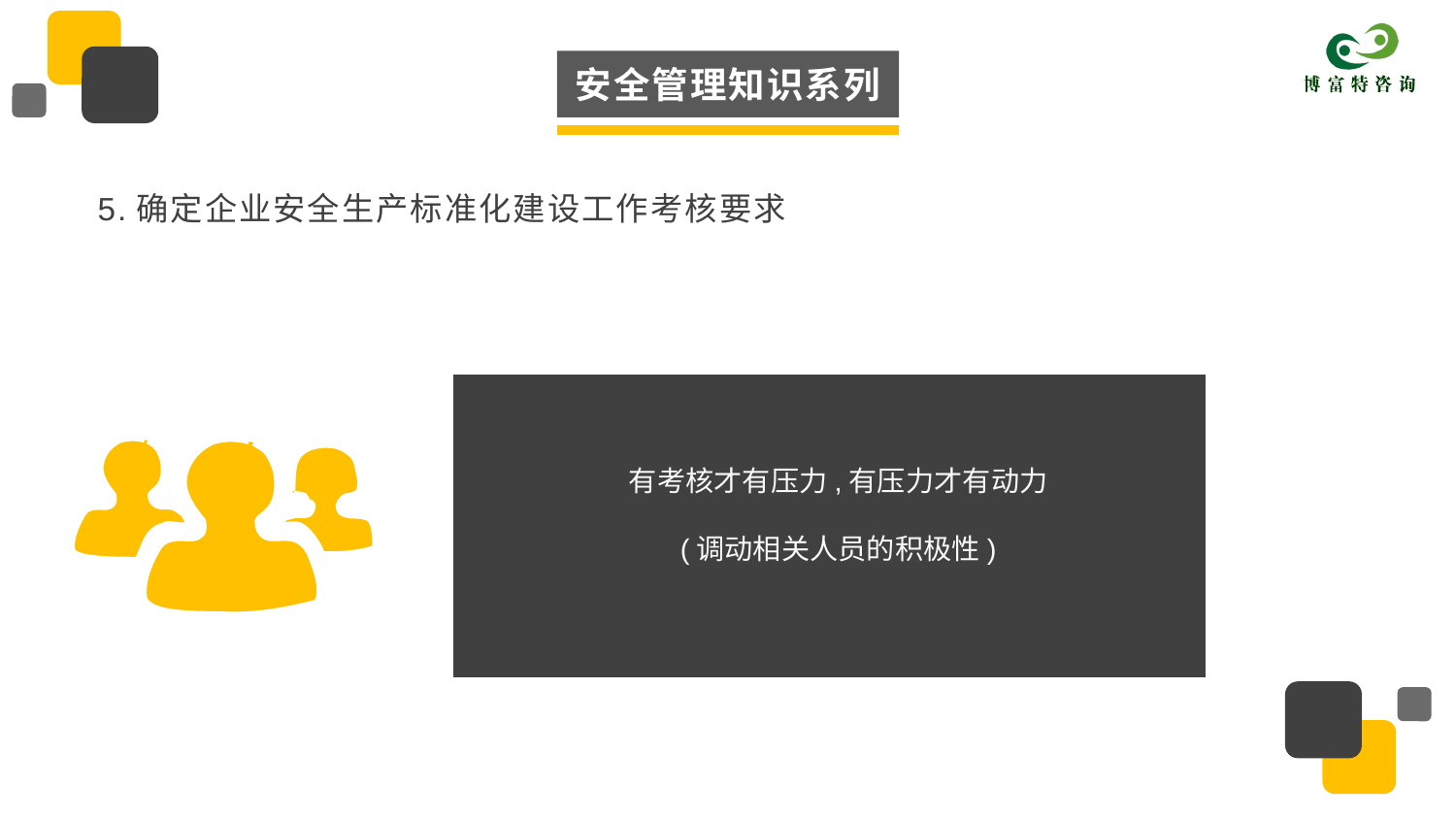

安全管理知识系列
5.确定企业安全生产标准化建设工作考核要求

有考核才有压力,有压力才有动力
(调动相关人员的积极性)